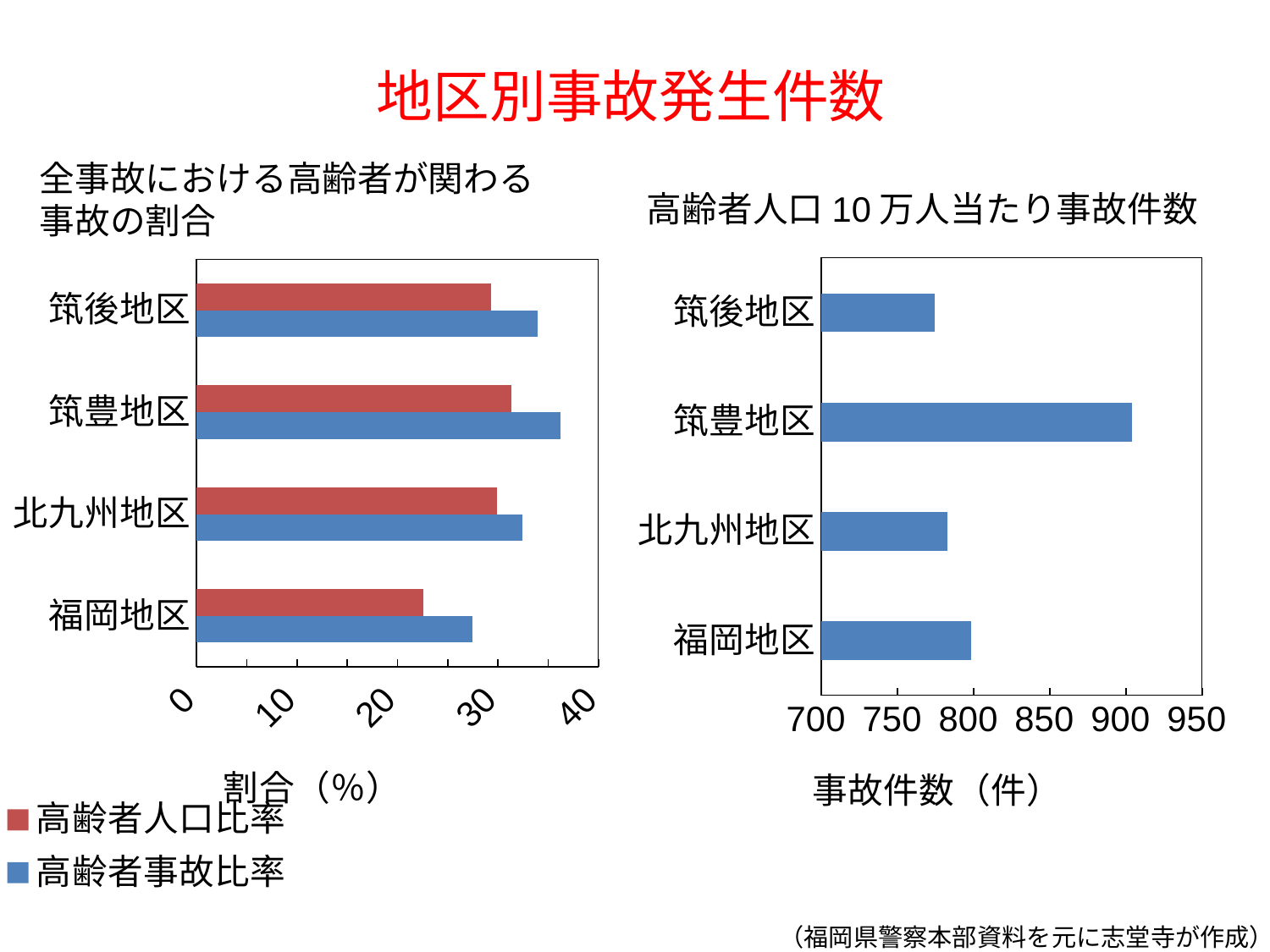

# 地区別事故発生件数
全事故における高齢者が関わる
事故の割合
高齢者人口10万人当たり事故件数

### Chart

| Category | 高齢者事故比率 | 高齢者人口比率 |
|---|---|---|
| 福岡地区 | 27.496051938936656 | 22.568640445609507 |
| 北九州地区 | 32.46668833279168 | 29.90611554024591 |
| 筑豊地区 | 36.23619371282923 | 31.363665072183867 |
| 筑後地区 | 33.95084372707263 | 29.34671947437905 |

### Chart

| Category | 人口10万人当たり |
|---|---|
| 福岡地区 | 798.4062445864287 |
| 北九州地区 | 783.1281225829379 |
| 筑豊地区 | 904.0709690411336 |
| 筑後地区 | 774.5969041232324 |
（福岡県警察本部資料を元に志堂寺が作成）